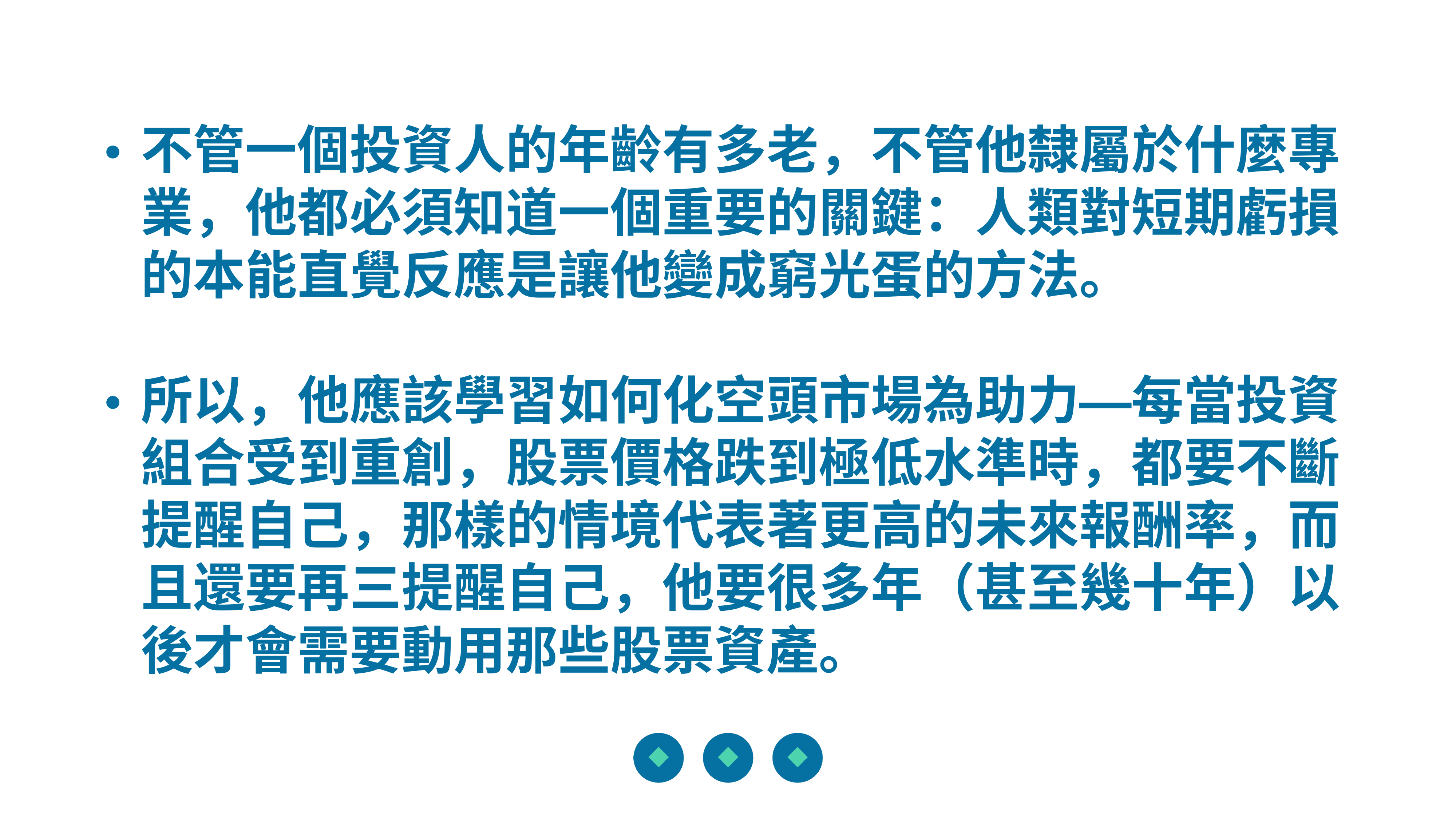

不管一個投資人的年齡有多老，不管他隸屬於什麼專業，他都必須知道一個重要的關鍵：人類對短期虧損的本能直覺反應是讓他變成窮光蛋的方法。

所以，他應該學習如何化空頭市場為助力—每當投資組合受到重創，股票價格跌到極低水準時，都要不斷提醒自己，那樣的情境代表著更高的未來報酬率，而且還要再三提醒自己，他要很多年（甚至幾十年）以後才會需要動用那些股票資產。